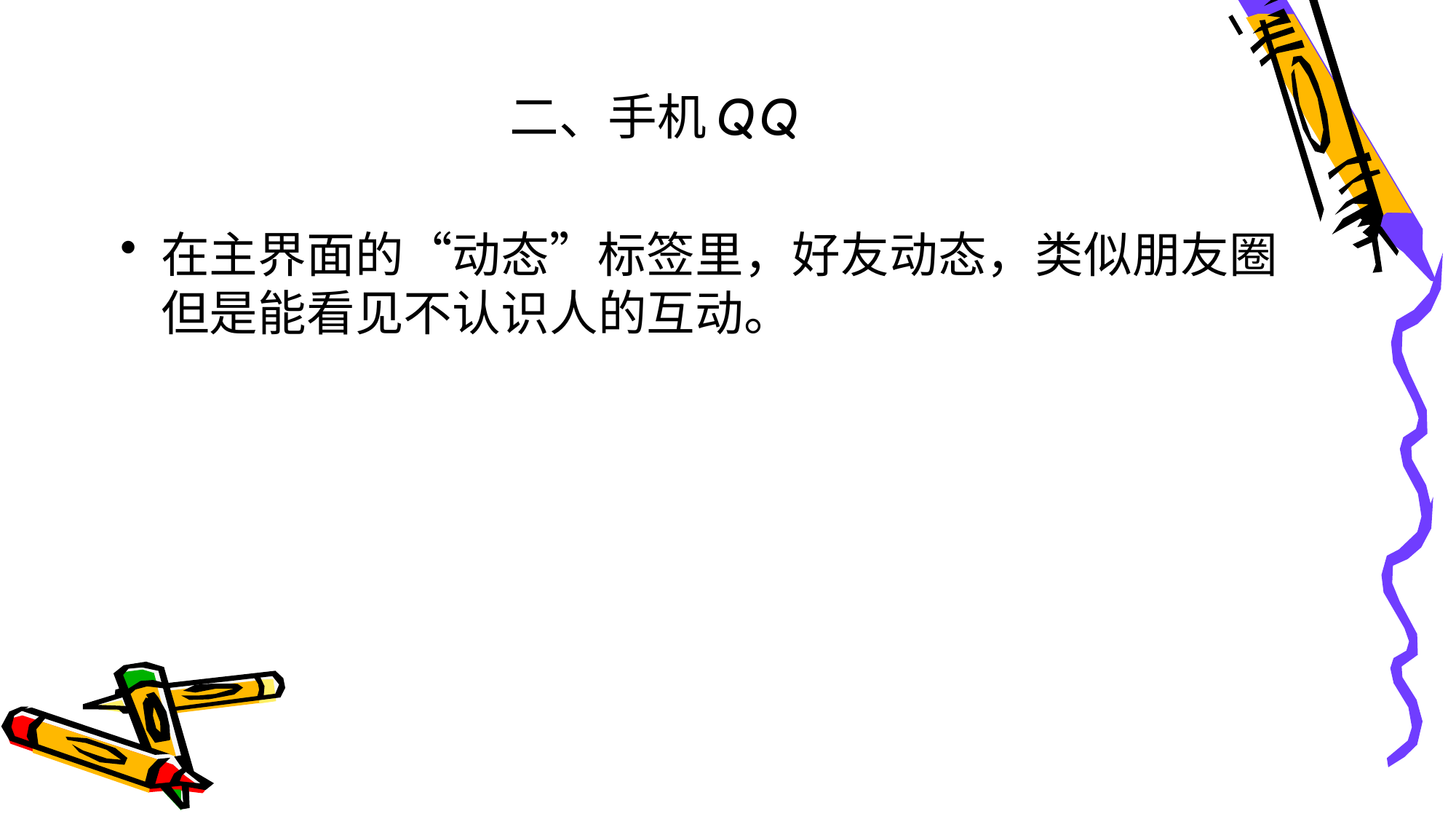

# 二、手机QQ
在主界面的“动态”标签里，好友动态，类似朋友圈但是能看见不认识人的互动。